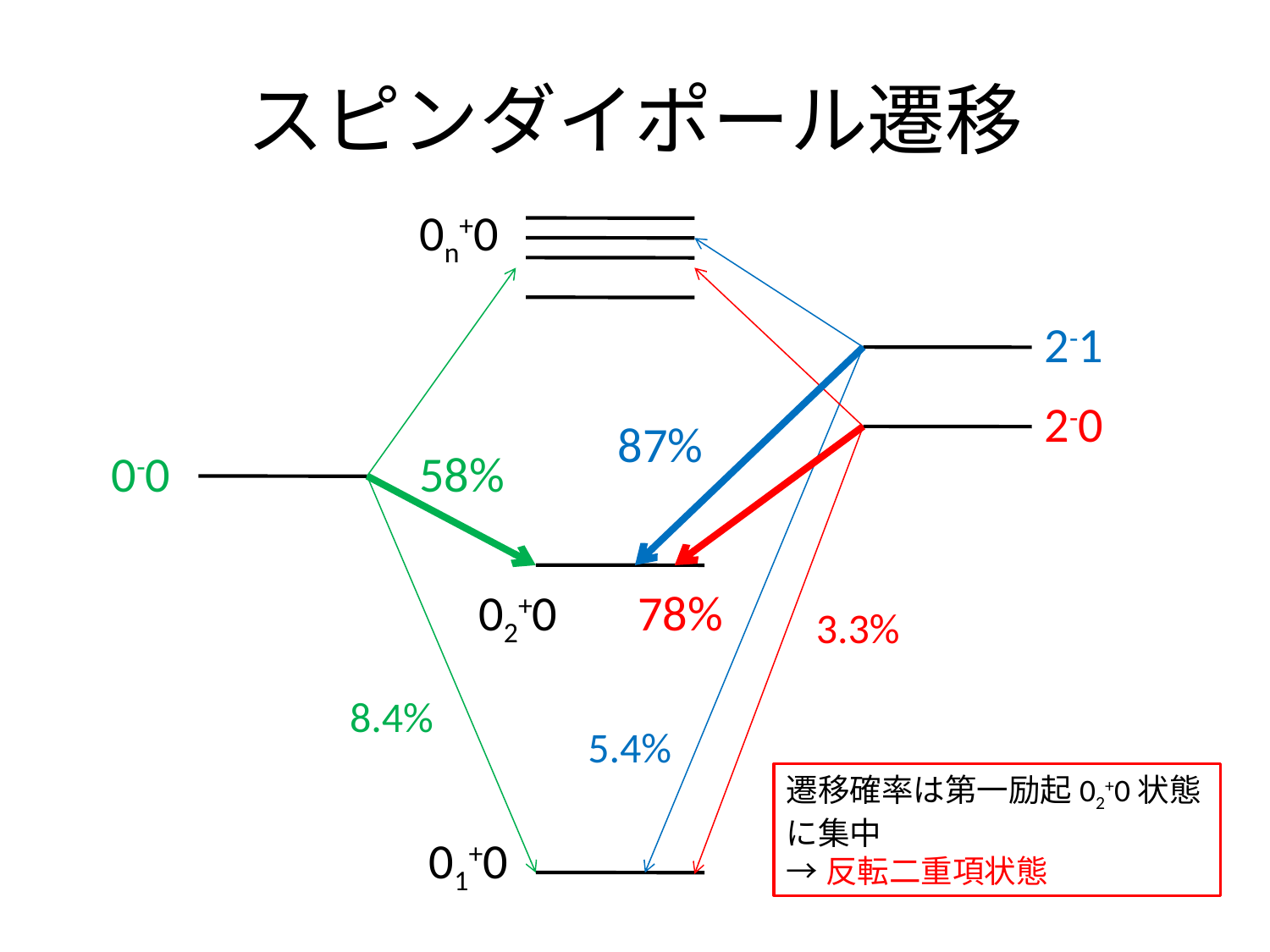

# スピンダイポール遷移
0n+0
2-1
2-0
87%
0-0
58%
02+0
78%
3.3%
8.4%
5.4%
遷移確率は第一励起02+0状態に集中
→反転二重項状態
01+0